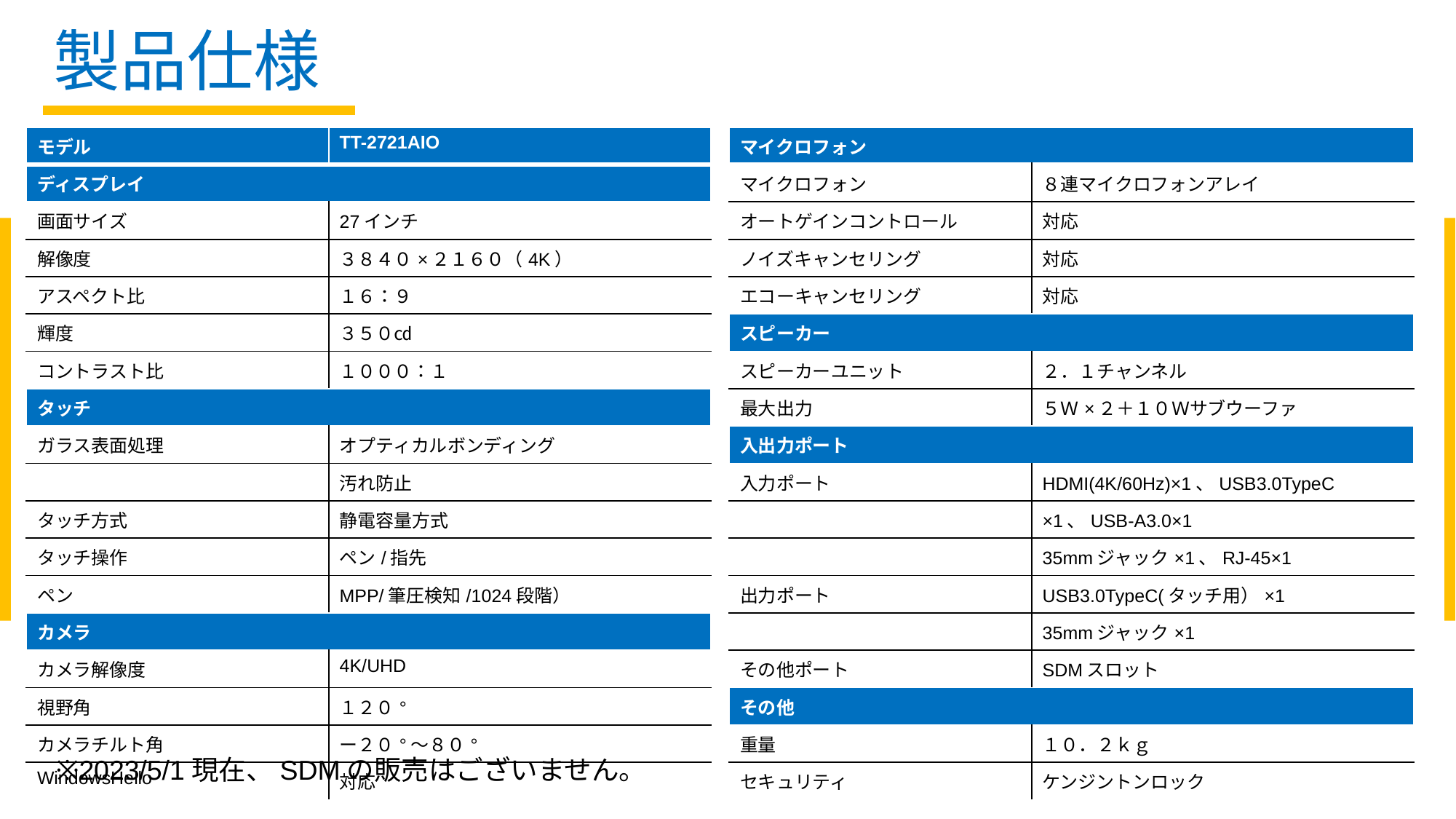

# 製品仕様
| モデル | TT-2721AIO |
| --- | --- |
| ディスプレイ |  |
| 画面サイズ | 27インチ |
| 解像度 | ３８４０×２１６０（4K） |
| アスペクト比 | １６：９ |
| 輝度 | ３５０㏅ |
| コントラスト比 | １０００：１ |
| タッチ |  |
| ガラス表面処理 | オプティカルボンディング |
|  | 汚れ防止 |
| タッチ方式 | 静電容量方式 |
| タッチ操作 | ペン/指先 |
| ペン | MPP/筆圧検知/1024段階） |
| カメラ |  |
| カメラ解像度 | 4K/UHD |
| 視野角 | １２０° |
| カメラチルト角 | ー２０°～８０° |
| WindowsHello | 対応 |
| マイクロフォン |  |
| --- | --- |
| マイクロフォン | ８連マイクロフォンアレイ |
| オートゲインコントロール | 対応 |
| ノイズキャンセリング | 対応 |
| エコーキャンセリング | 対応 |
| スピーカー |  |
| スピーカーユニット | ２．１チャンネル |
| 最大出力 | ５Ｗ×２＋１０Ｗサブウーファ |
| 入出力ポート |  |
| 入力ポート | HDMI(4K/60Hz)×1、USB3.0TypeC |
|  | ×1、USB-A3.0×1 |
|  | 35mmジャック×1、RJ-45×1 |
| 出力ポート | USB3.0TypeC(タッチ用）×1 |
|  | 35mmジャック×1 |
| その他ポート | SDMスロット |
| その他 |  |
| 重量 | １０．２ｋｇ |
| セキュリティ | ケンジントンロック |
※2023/5/1現在、SDMの販売はございません。